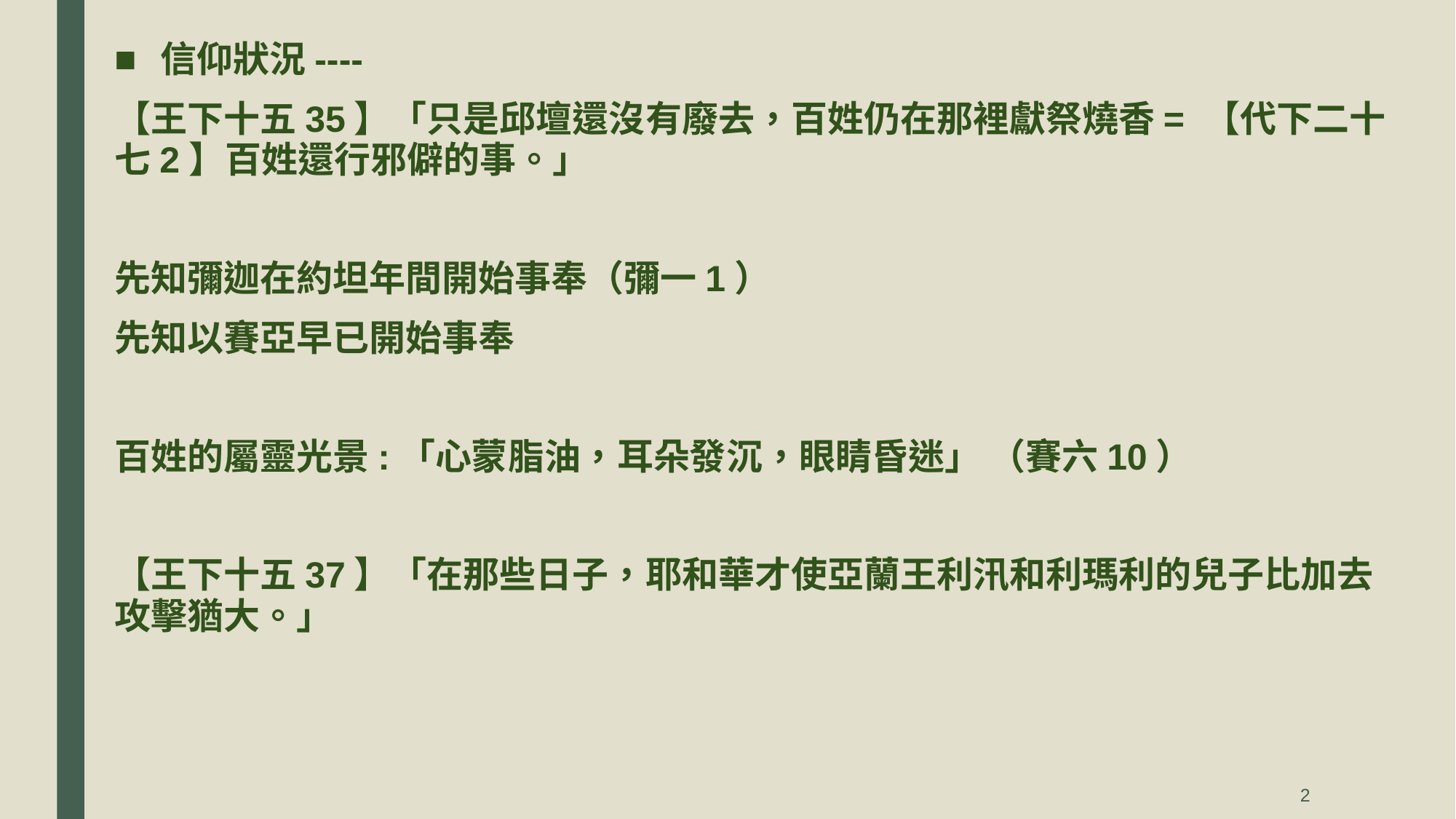

信仰狀況----
【王下十五35】「只是邱壇還沒有廢去，百姓仍在那裡獻祭燒香= 【代下二十七2】百姓還行邪僻的事。」

先知彌迦在約坦年間開始事奉（彌一1）
先知以賽亞早已開始事奉

百姓的屬靈光景:「心蒙脂油，耳朵發沉，眼睛昏迷」 （賽六10）

【王下十五37】「在那些日子，耶和華才使亞蘭王利汛和利瑪利的兒子比加去攻擊猶大。」

#
2